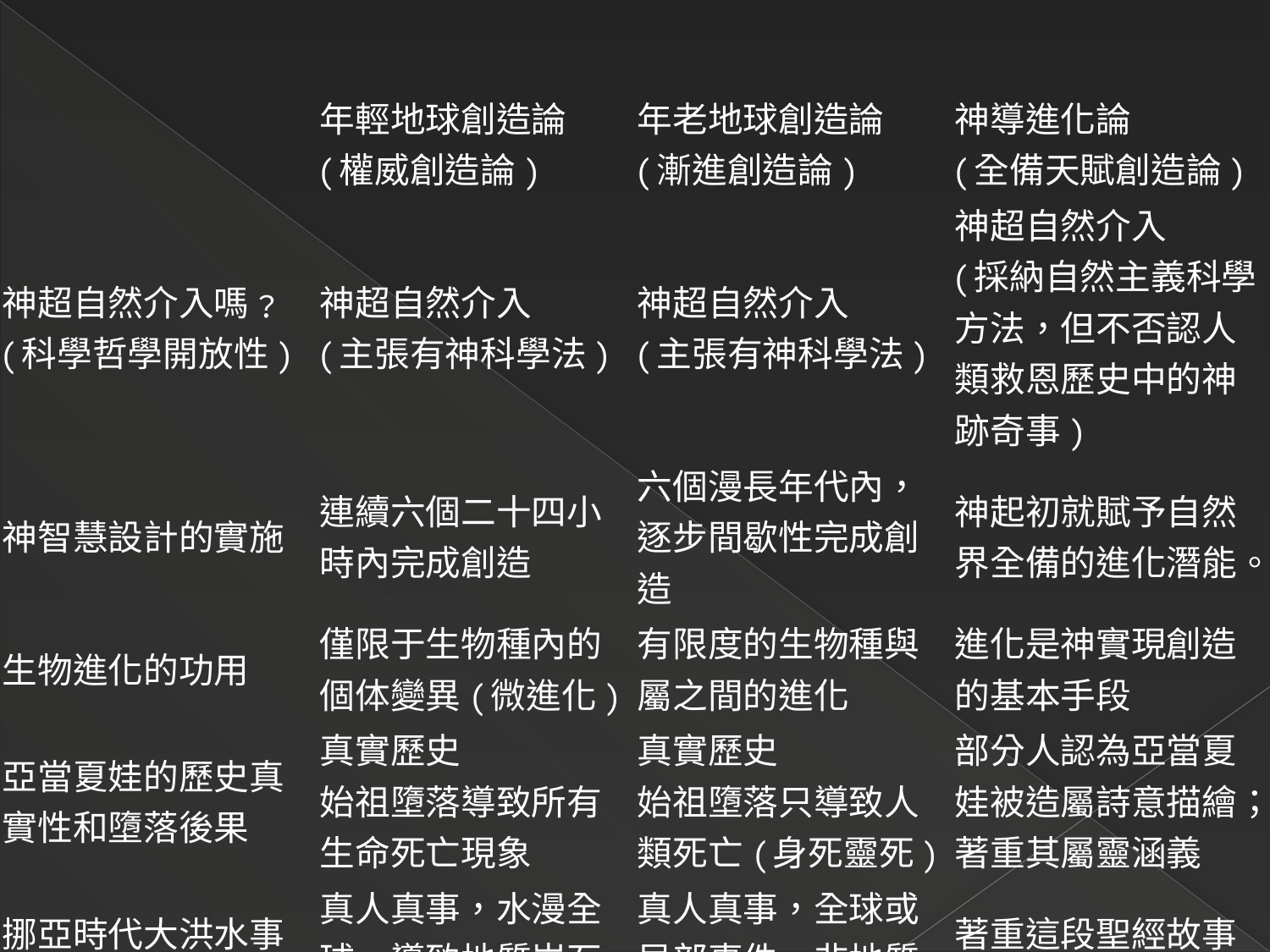

|  | 年輕地球創造論 (權威創造論) | 年老地球創造論 (漸進創造論) | 神導進化論 (全備天賦創造論) |
| --- | --- | --- | --- |
| 神超自然介入嗎﹖ (科學哲學開放性) | 神超自然介入 (主張有神科學法) | 神超自然介入 (主張有神科學法) | 神超自然介入 (採納自然主義科學方法，但不否認人類救恩歷史中的神跡奇事) |
| 神智慧設計的實施 | 連續六個二十四小時內完成創造 | 六個漫長年代內，逐步間歇性完成創造 | 神起初就賦予自然界全備的進化潛能。 |
| 生物進化的功用 | 僅限于生物種內的個体變異(微進化) | 有限度的生物種與屬之間的進化 | 進化是神實現創造的基本手段 |
| 亞當夏娃的歷史真實性和墮落後果 | 真實歷史 始祖墮落導致所有生命死亡現象 | 真實歷史 始祖墮落只導致人類死亡(身死靈死) | 部分人認為亞當夏娃被造屬詩意描繪；著重其屬靈涵義 |
| 挪亞時代大洪水事件歷史真實性 | 真人真事，水漫全球，導致地質岩石和化石的突然形成 | 真人真事，全球或局部事件，非地質岩石和化石之成因 | 著重這段聖經故事背後的屬靈涵義 |
| 宇宙和地球的年齡 | 短至數萬年之內 | 長達百億年上下 | 長達百億年上下 |